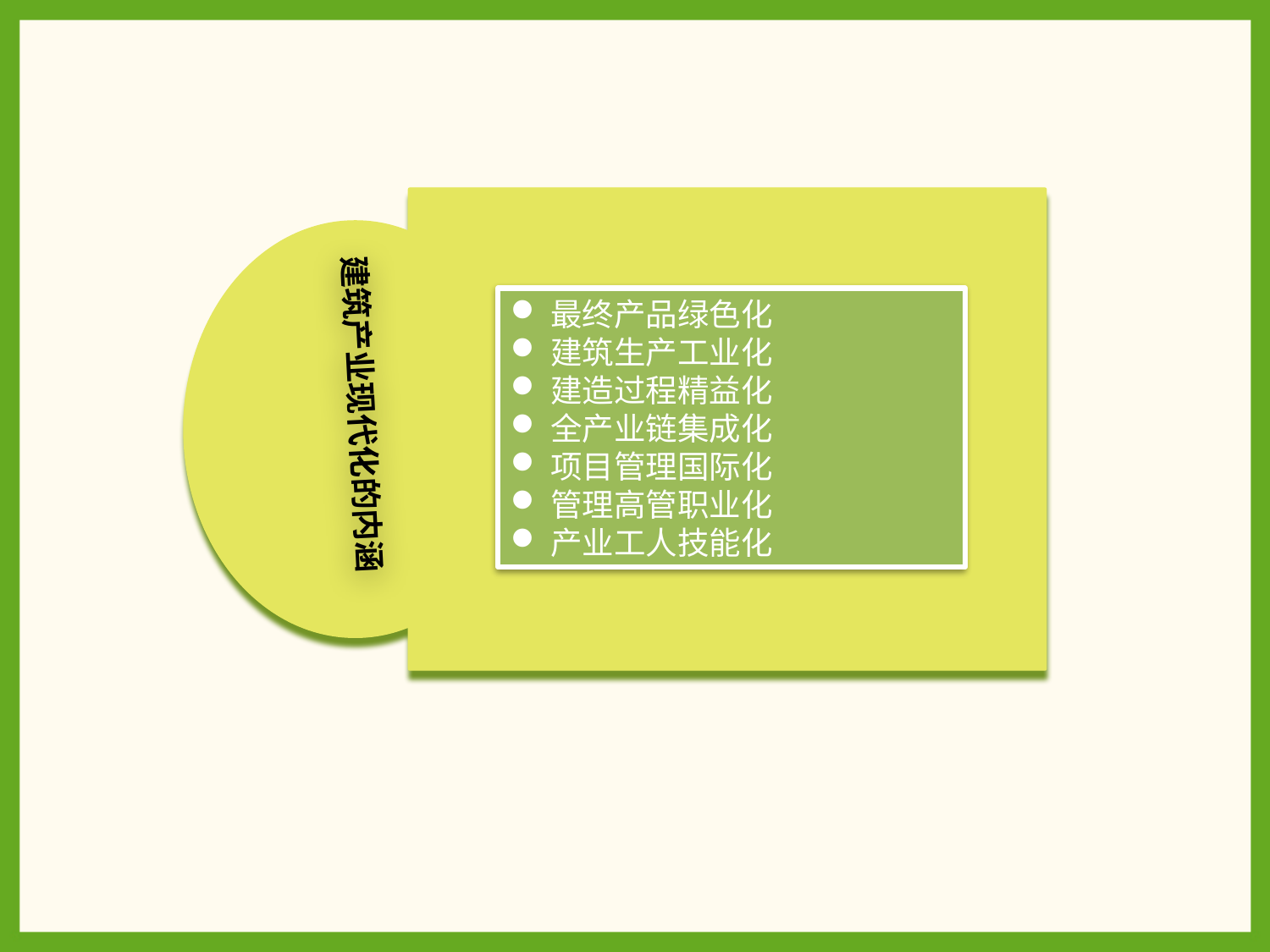

建筑产业现代化的内涵
点击添加文本
最终产品绿色化
建筑生产工业化
建造过程精益化
全产业链集成化
项目管理国际化
管理高管职业化
产业工人技能化
点击添加文本
点击添加文本
点击添加文本